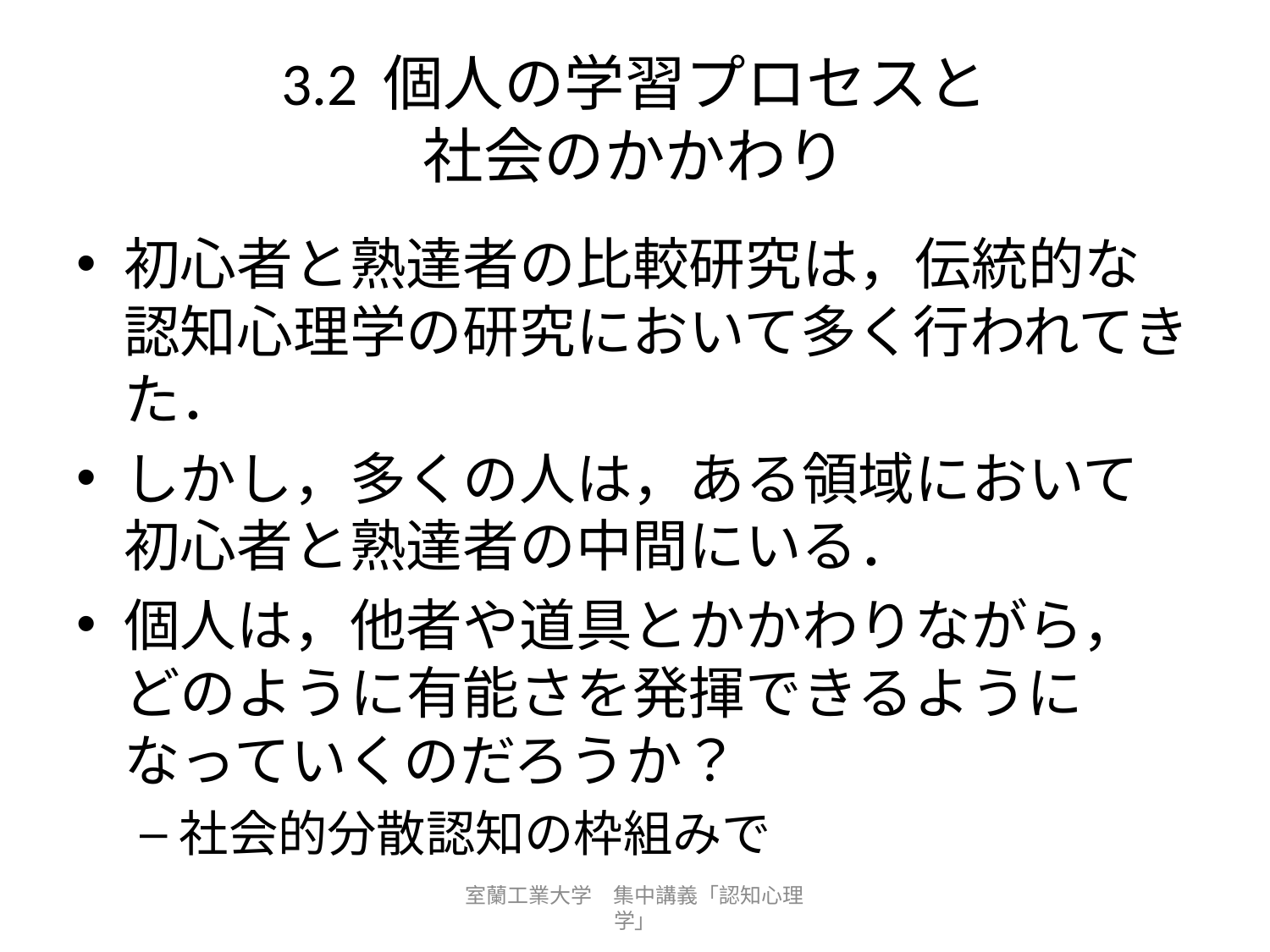

# 3.2 個人の学習プロセスと 社会のかかわり
初心者と熟達者の比較研究は，伝統的な認知心理学の研究において多く行われてきた．
しかし，多くの人は，ある領域において初心者と熟達者の中間にいる．
個人は，他者や道具とかかわりながら，どのように有能さを発揮できるようになっていくのだろうか？
社会的分散認知の枠組みで
室蘭工業大学　集中講義「認知心理学」